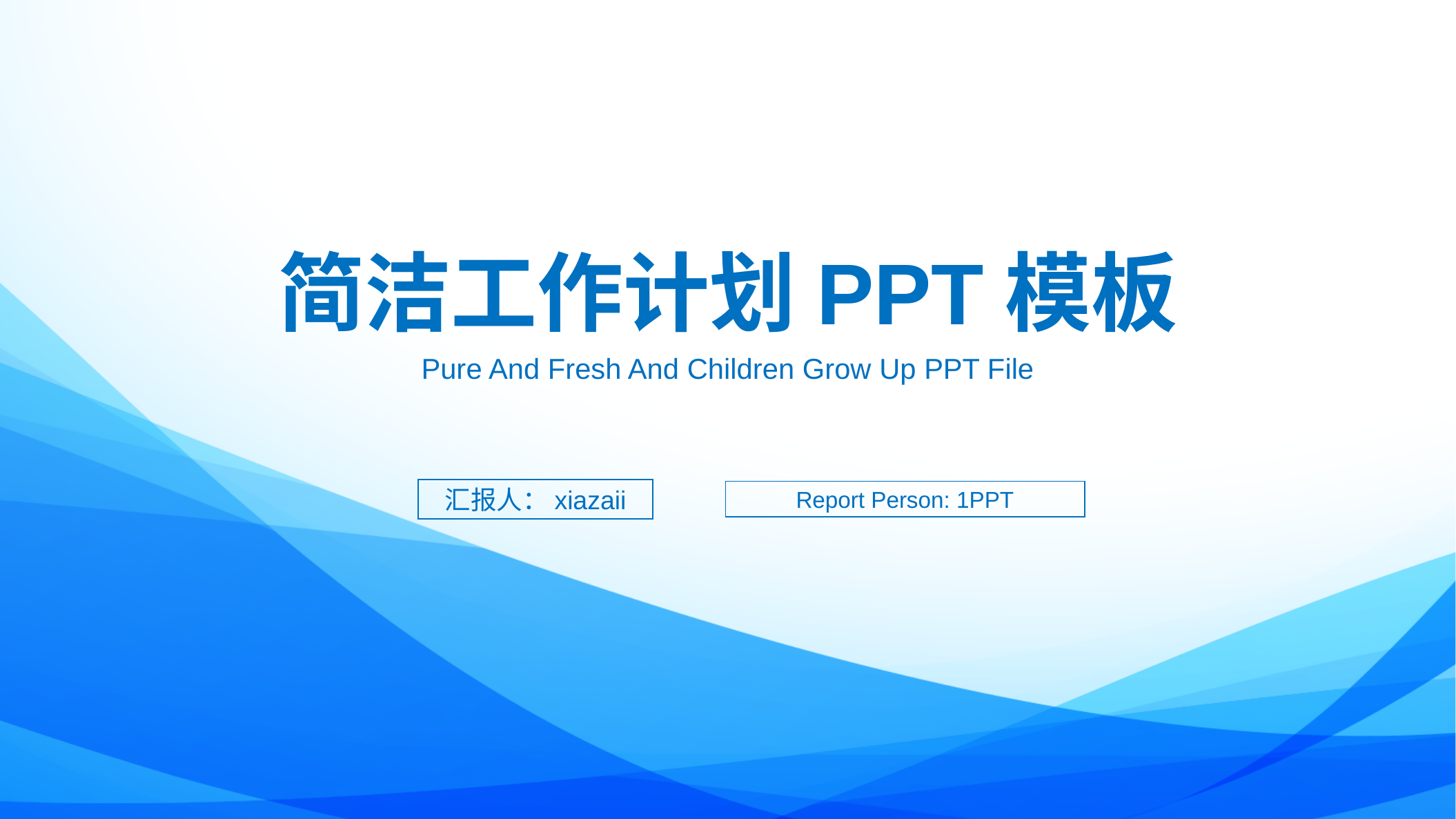

简洁工作计划PPT模板
Pure And Fresh And Children Grow Up PPT File
汇报人：xiazaii
Report Person: 1PPT